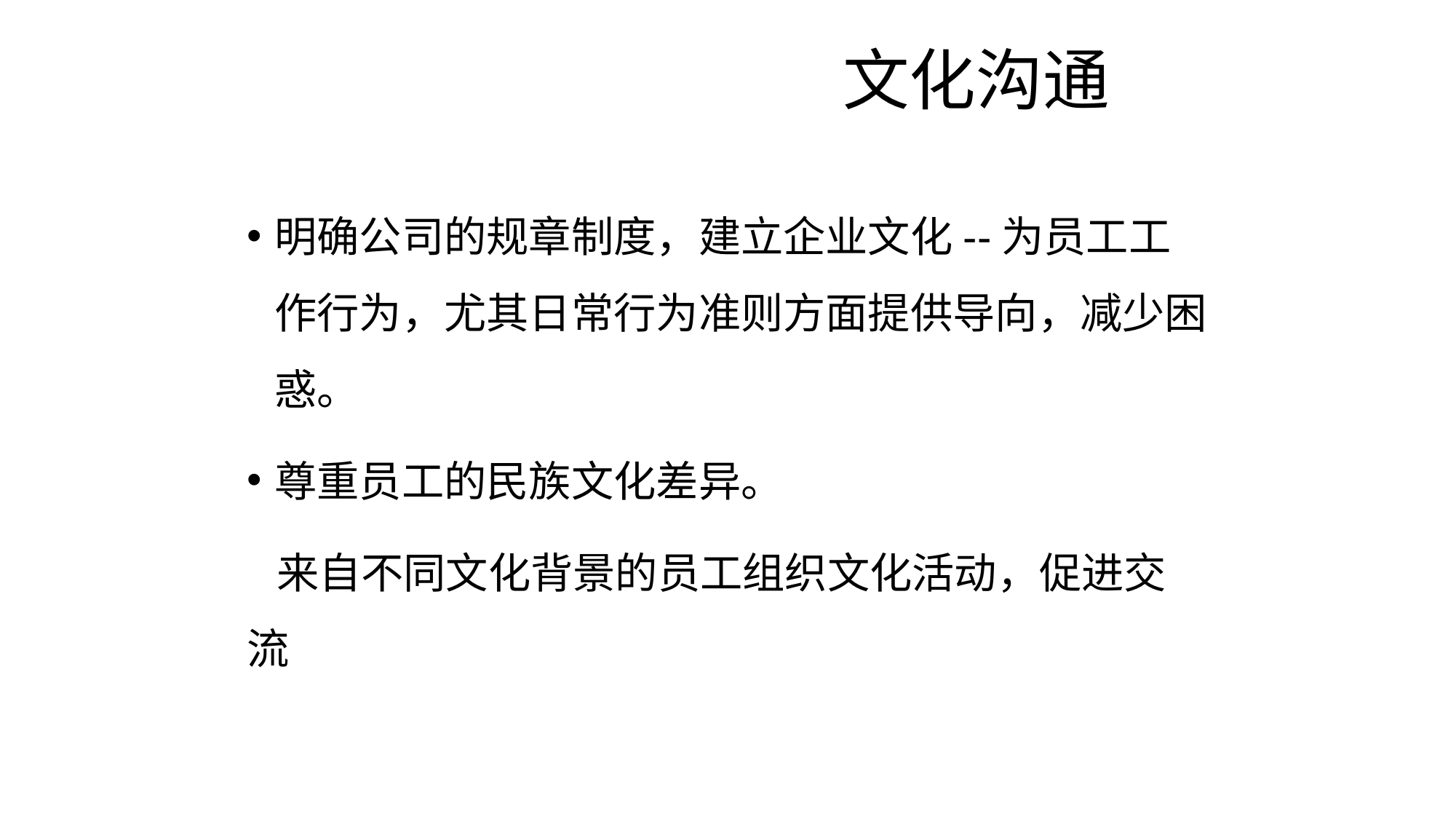

# 文化沟通

明确公司的规章制度，建立企业文化--为员工工作行为，尤其日常行为准则方面提供导向，减少困惑。
尊重员工的民族文化差异。
  来自不同文化背景的员工组织文化活动，促进交流